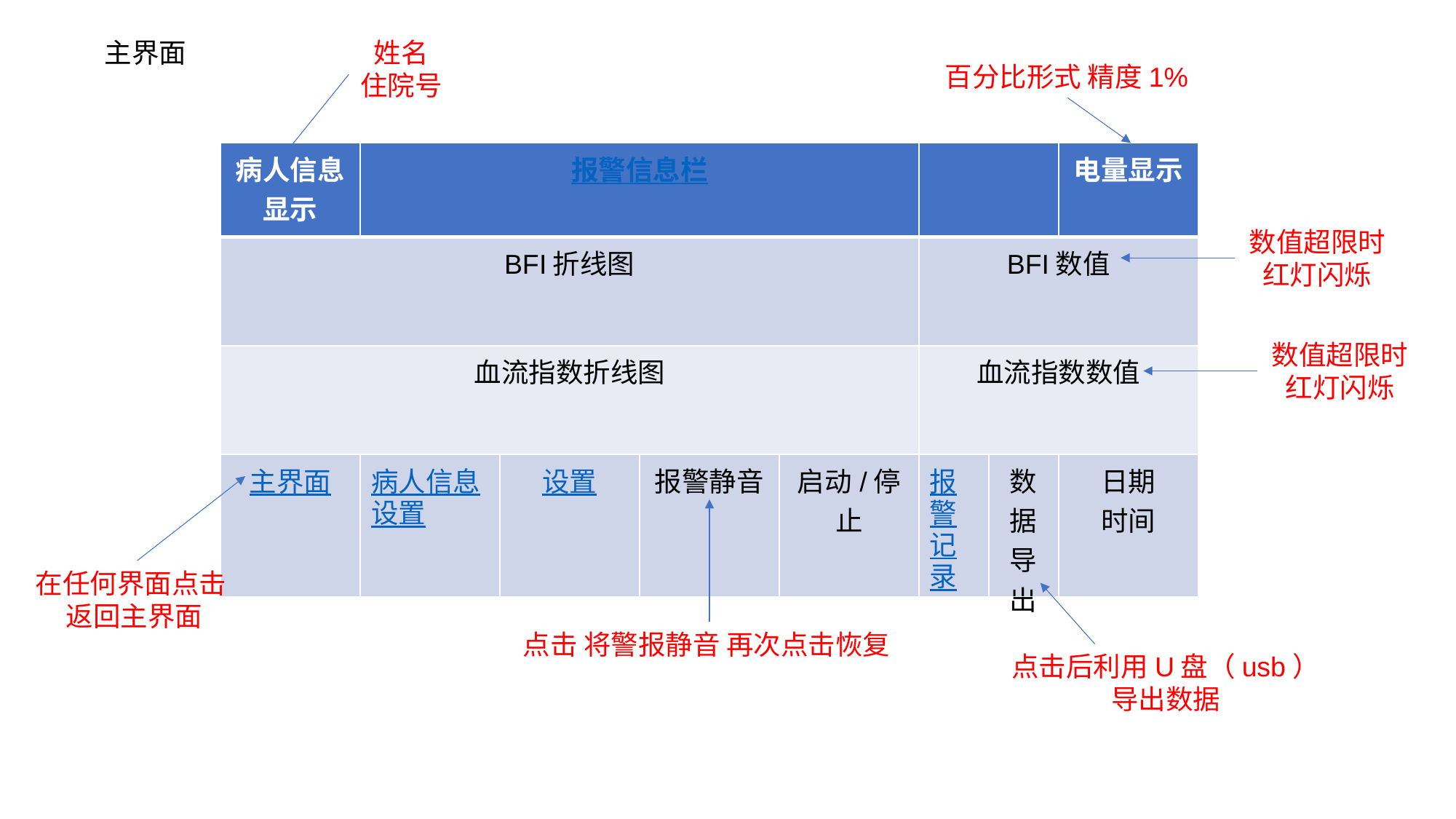

主界面
姓名
住院号
百分比形式 精度1%
| 病人信息显示 | 报警信息栏 |  |  |  |  |  | 电量显示 |
| --- | --- | --- | --- | --- | --- | --- | --- |
| BFI折线图 |  |  |  |  | BFI数值 |  |  |
| 血流指数折线图 |  |  |  |  | 血流指数数值 |  |  |
| 主界面 | 病人信息设置 | 设置 | 报警静音 | 启动/停止 | 报警记录 | 数据导出 | 日期 时间 |
数值超限时
红灯闪烁
数值超限时
红灯闪烁
在任何界面点击
返回主界面
点击 将警报静音 再次点击恢复
点击后利用U盘（usb）
导出数据